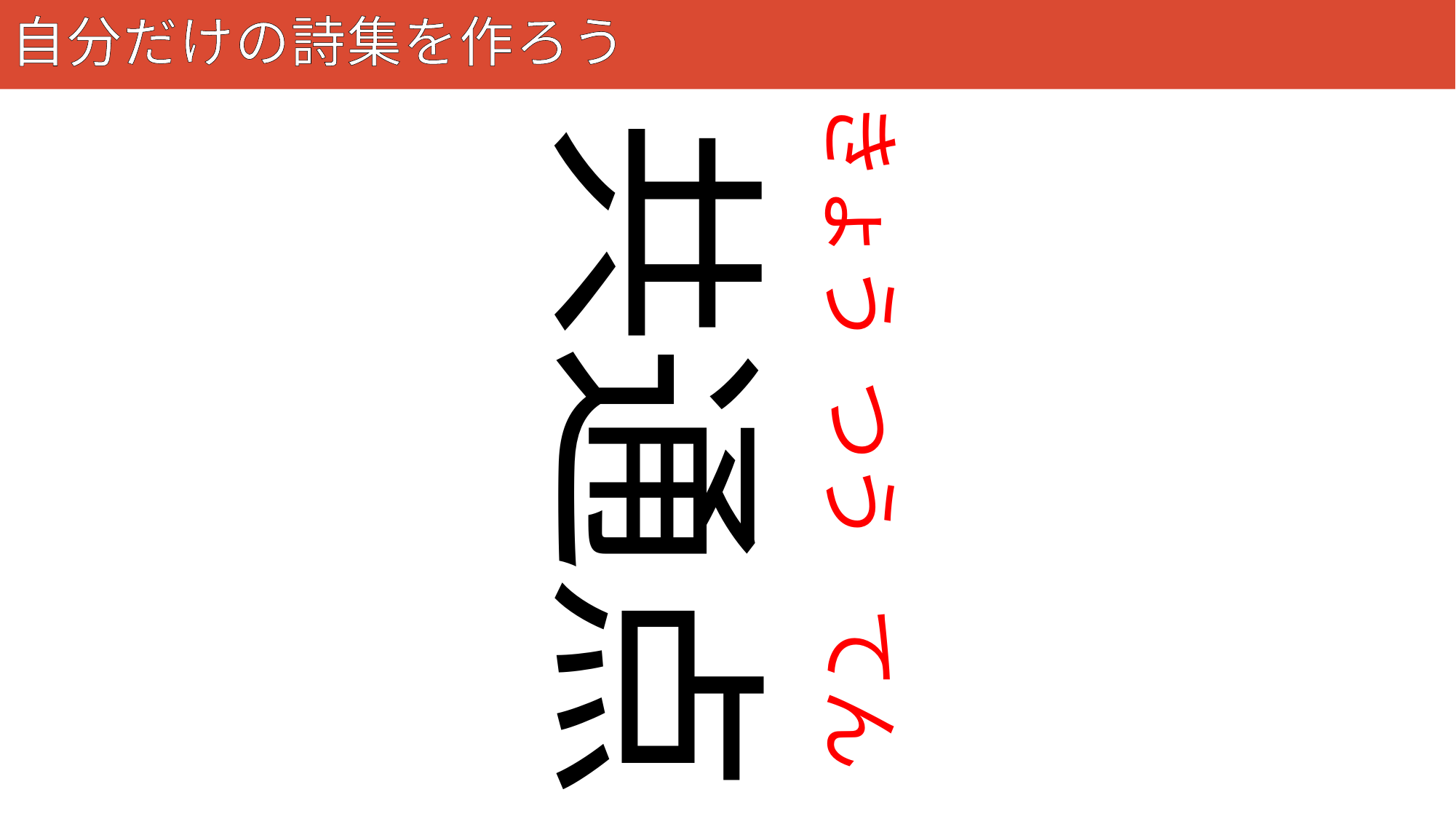

# 自分だけの詩集を作ろう
59
きょう
共通点
つう
てん